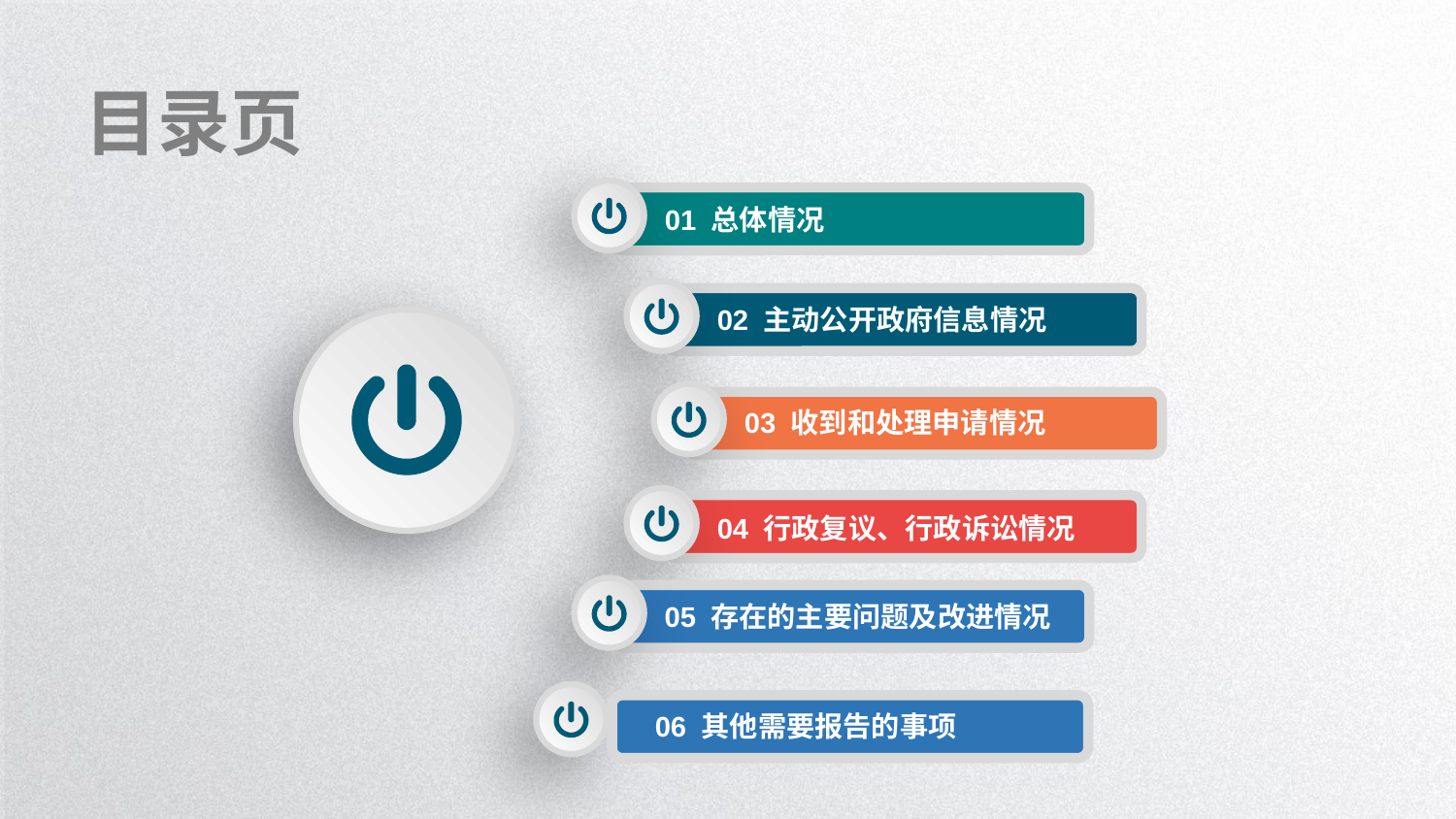

目录页

01 总体情况

02 主动公开政府信息情况

03 收到和处理申请情况

04 行政复议、行政诉讼情况

05 存在的主要问题及改进情况

06 其他需要报告的事项